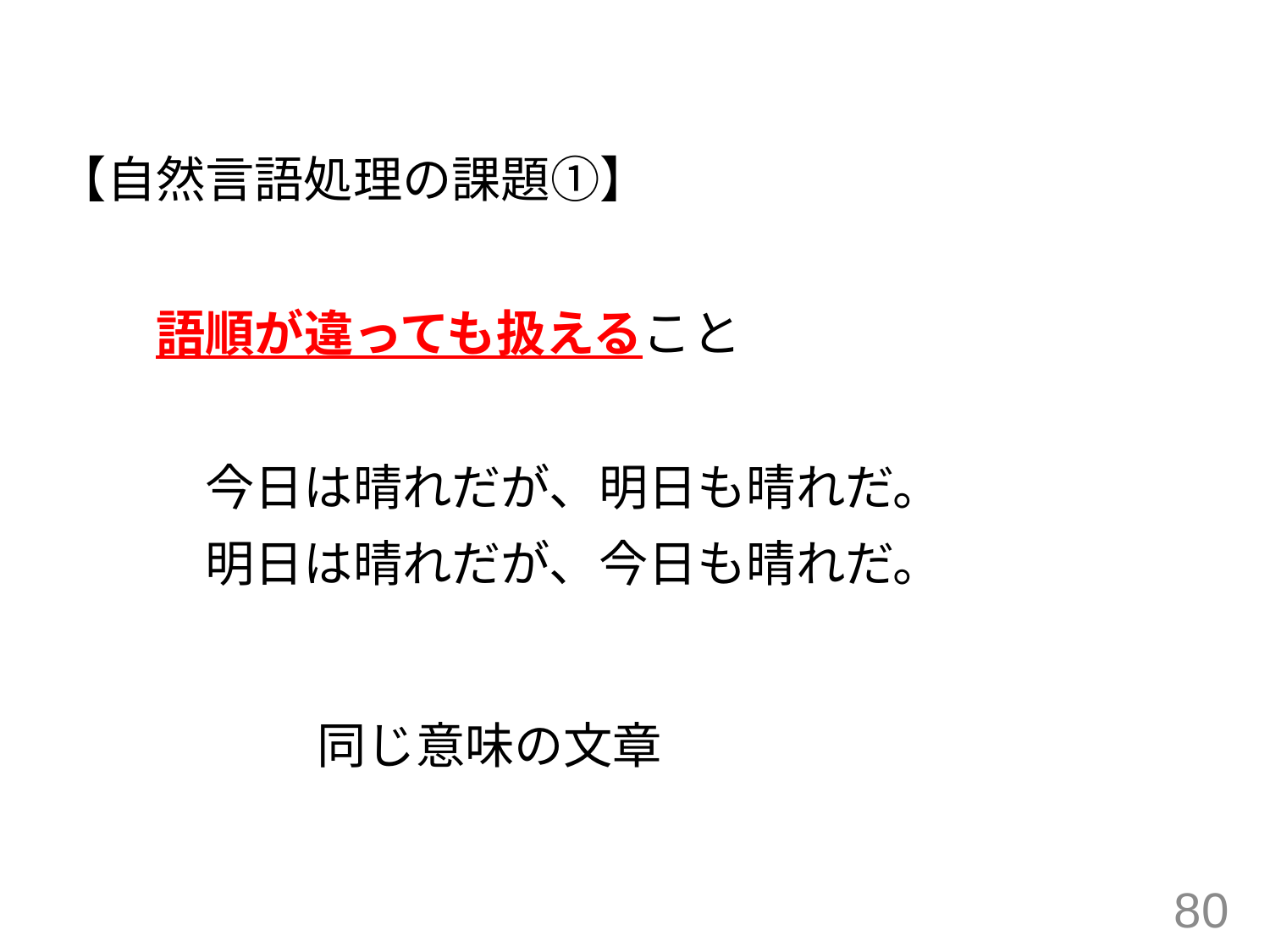

【自然言語処理の課題①】

　　語順が違っても扱えること

　　　今日は晴れだが、明日も晴れだ。
　　　明日は晴れだが、今日も晴れだ。
同じ意味の文章
80